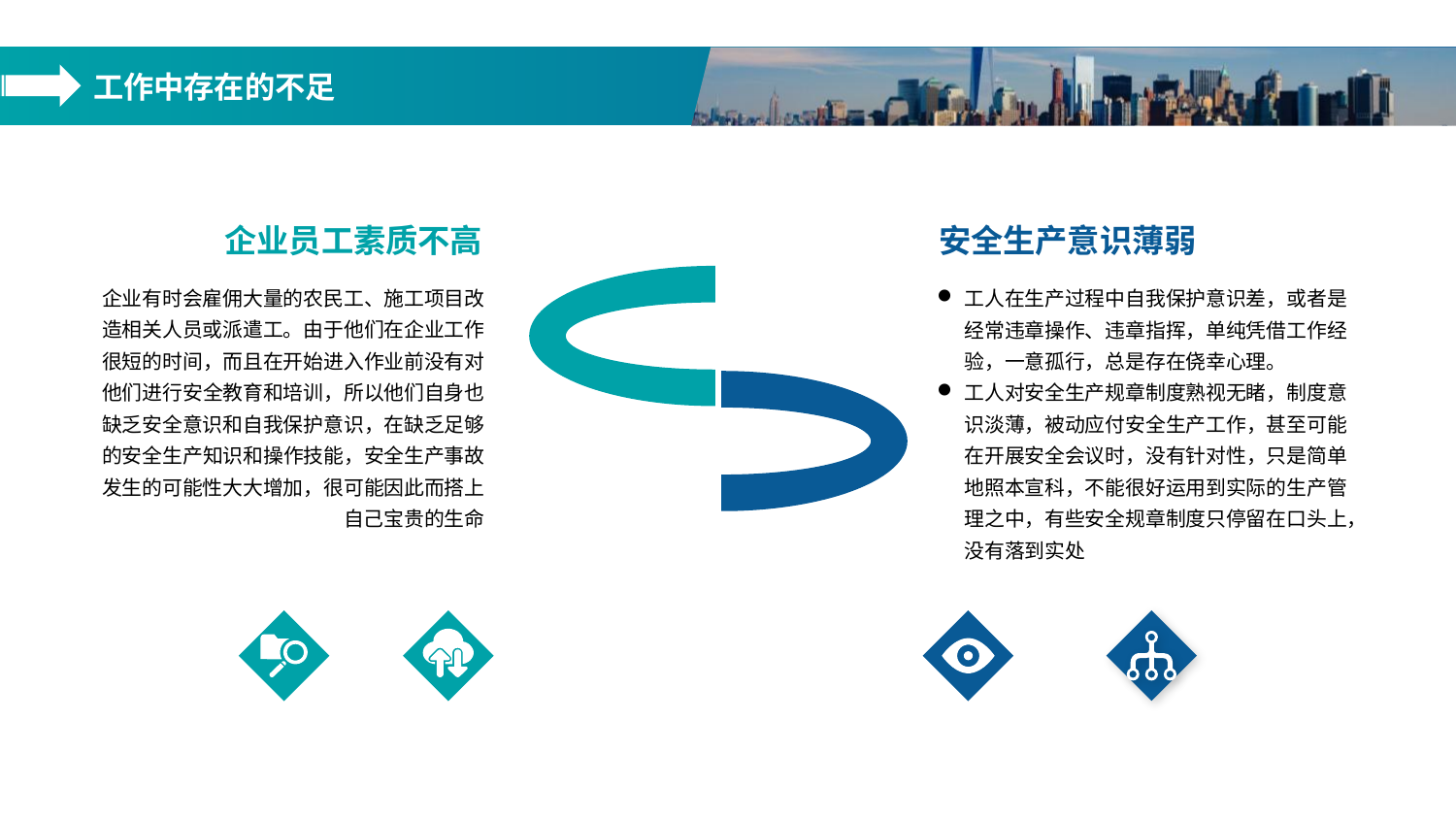

工作中存在的不足

企业员工素质不高
安全生产意识薄弱

企业有时会雇佣大量的农民工、施工项目改造相关人员或派遣工。由于他们在企业工作很短的时间，而且在开始进入作业前没有对他们进行安全教育和培训，所以他们自身也缺乏安全意识和自我保护意识，在缺乏足够的安全生产知识和操作技能，安全生产事故发生的可能性大大增加，很可能因此而搭上自己宝贵的生命
工人在生产过程中自我保护意识差，或者是经常违章操作、违章指挥，单纯凭借工作经验，一意孤行，总是存在侥幸心理。
工人对安全生产规章制度熟视无睹，制度意识淡薄，被动应付安全生产工作，甚至可能在开展安全会议时，没有针对性，只是简单地照本宣科，不能很好运用到实际的生产管理之中，有些安全规章制度只停留在口头上，没有落到实处